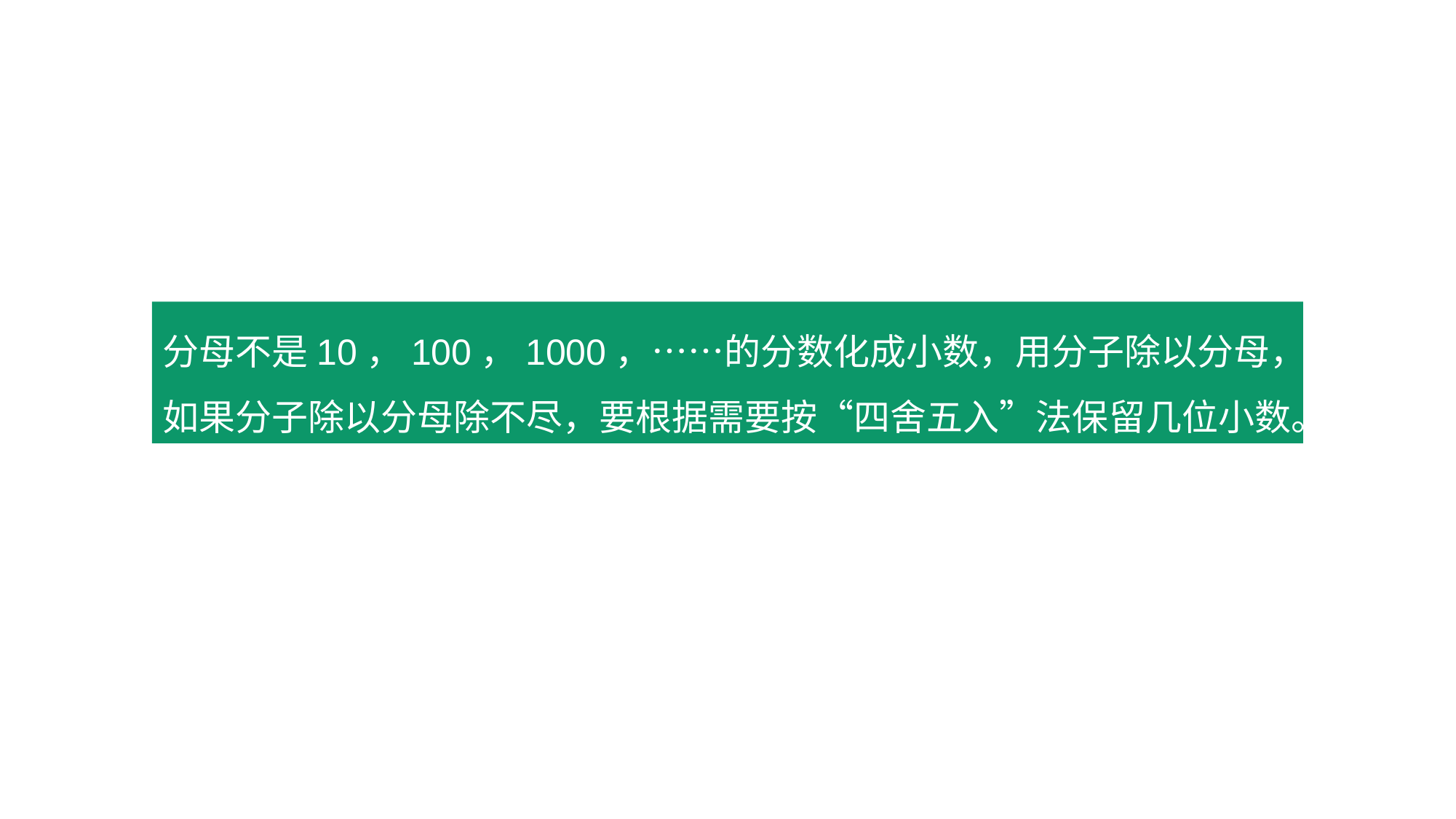

分母不是10，100，1000，……的分数化成小数，用分子除以分母，如果分子除以分母除不尽，要根据需要按“四舍五入”法保留几位小数。